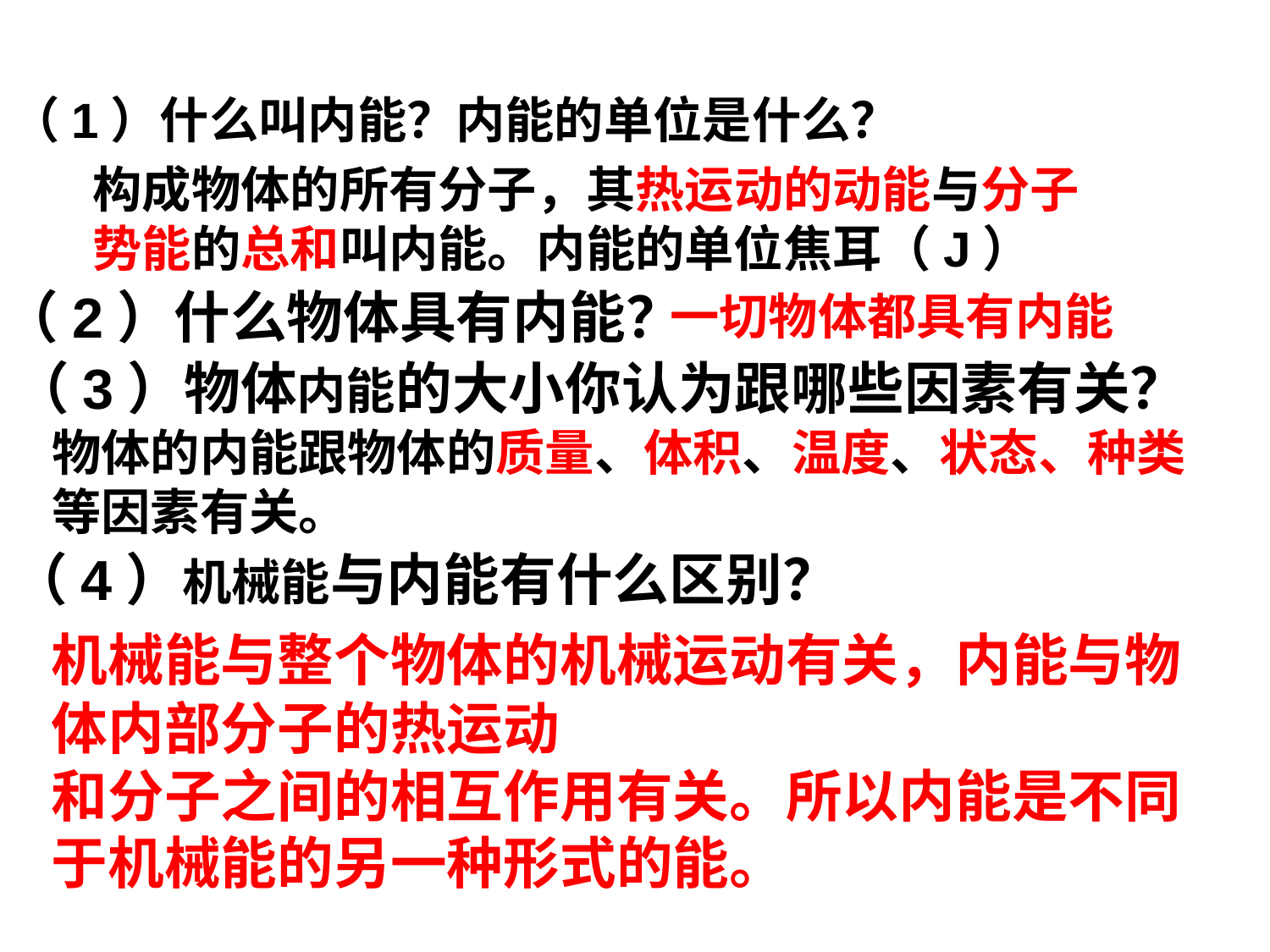

（1）什么叫内能？内能的单位是什么？
构成物体的所有分子，其热运动的动能与分子势能的总和叫内能。内能的单位焦耳（J）
（2）什么物体具有内能？
一切物体都具有内能
（3）物体内能的大小你认为跟哪些因素有关？
物体的内能跟物体的质量、体积、温度、状态、种类等因素有关。
（4）机械能与内能有什么区别？
机械能与整个物体的机械运动有关，内能与物体内部分子的热运动
和分子之间的相互作用有关。所以内能是不同于机械能的另一种形式的能。